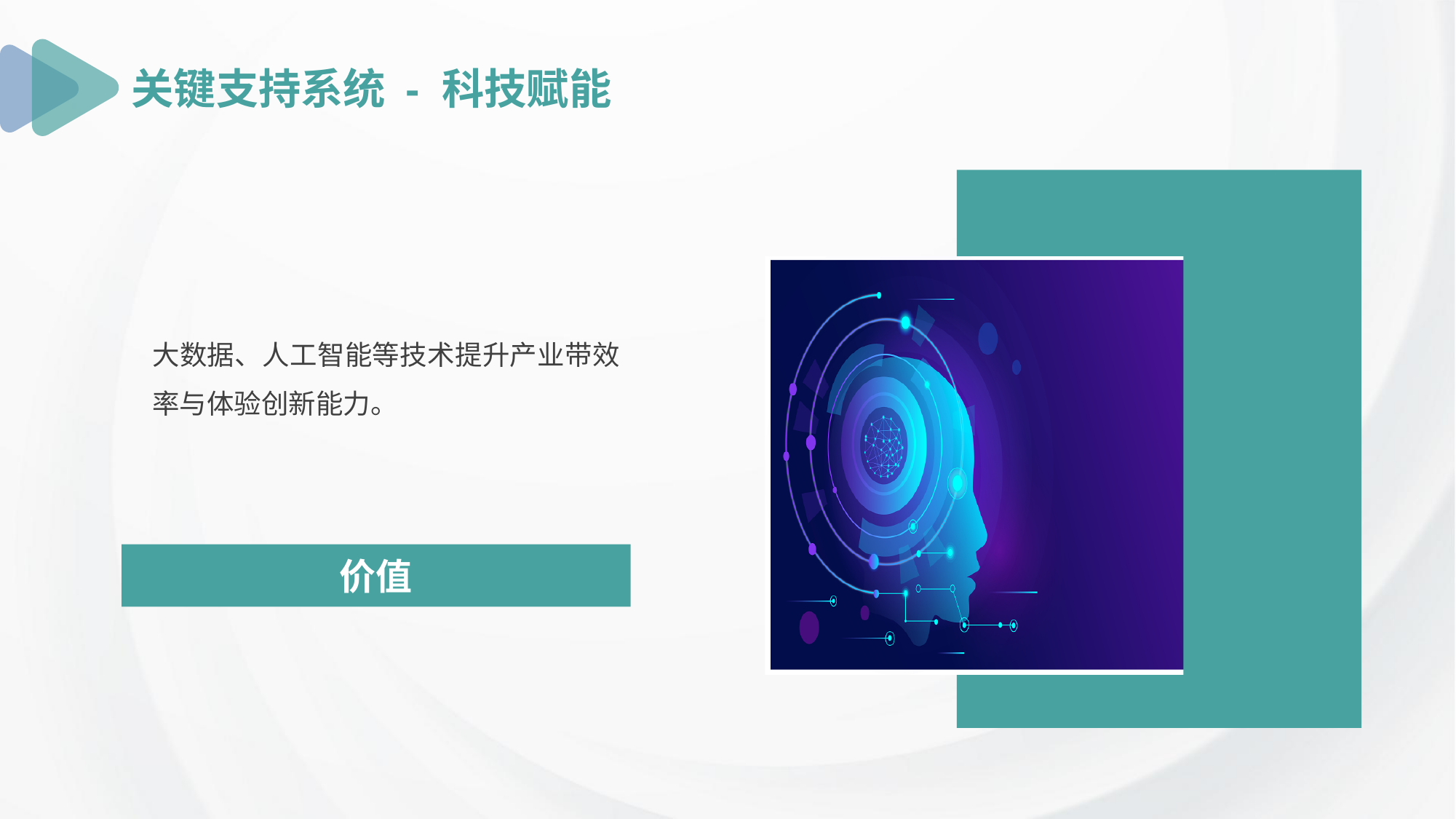

关键支持系统 - 科技赋能

大数据、人工智能等技术提升产业带效率与体验创新能力。
价值